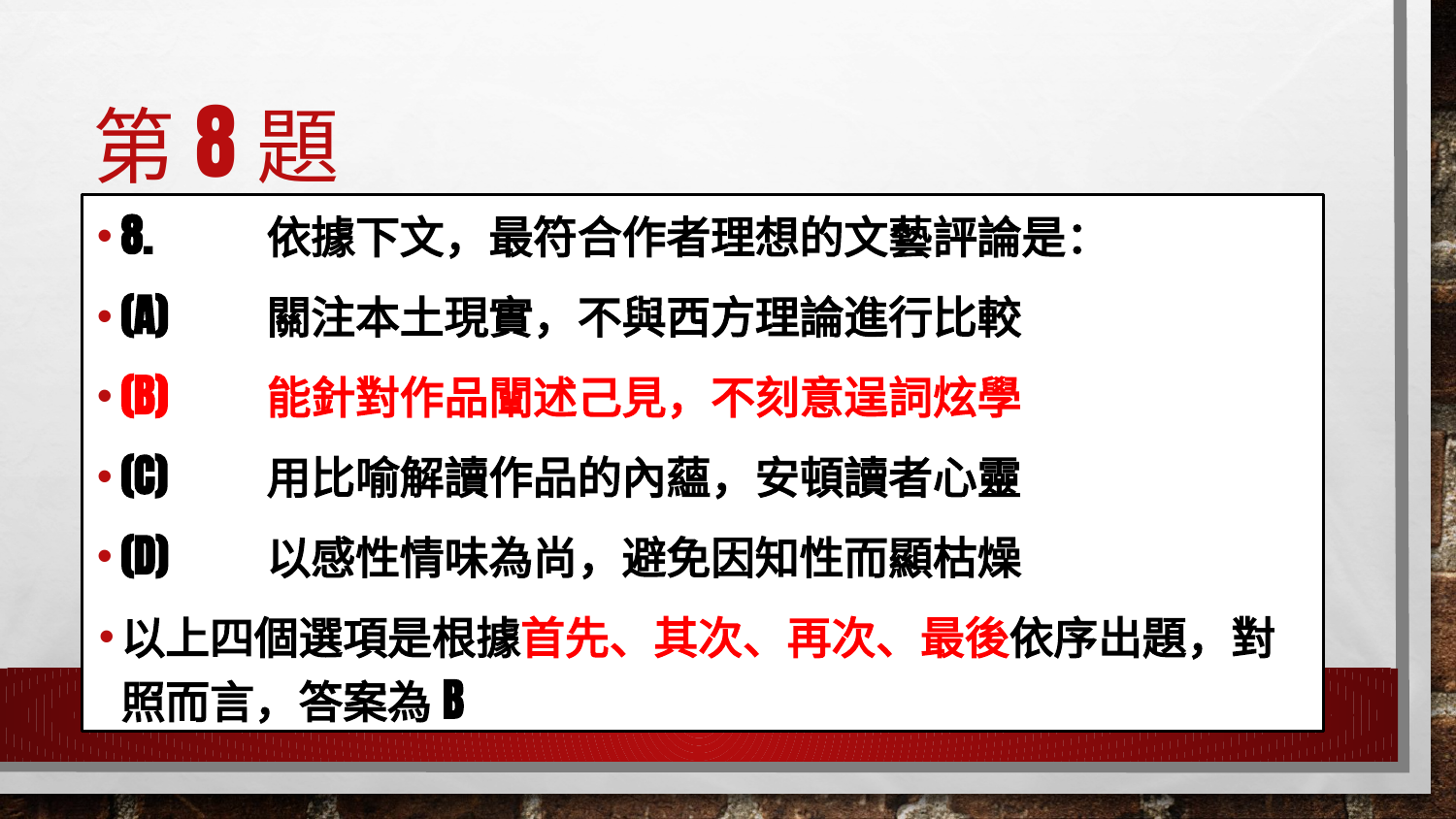

# 第8題
8.	依據下文，最符合作者理想的文藝評論是：
(A)	關注本土現實，不與西方理論進行比較
(B)	能針對作品闡述己見，不刻意逞詞炫學
(C)	用比喻解讀作品的內蘊，安頓讀者心靈
(D)	以感性情味為尚，避免因知性而顯枯燥
以上四個選項是根據首先、其次、再次、最後依序出題，對照而言，答案為B